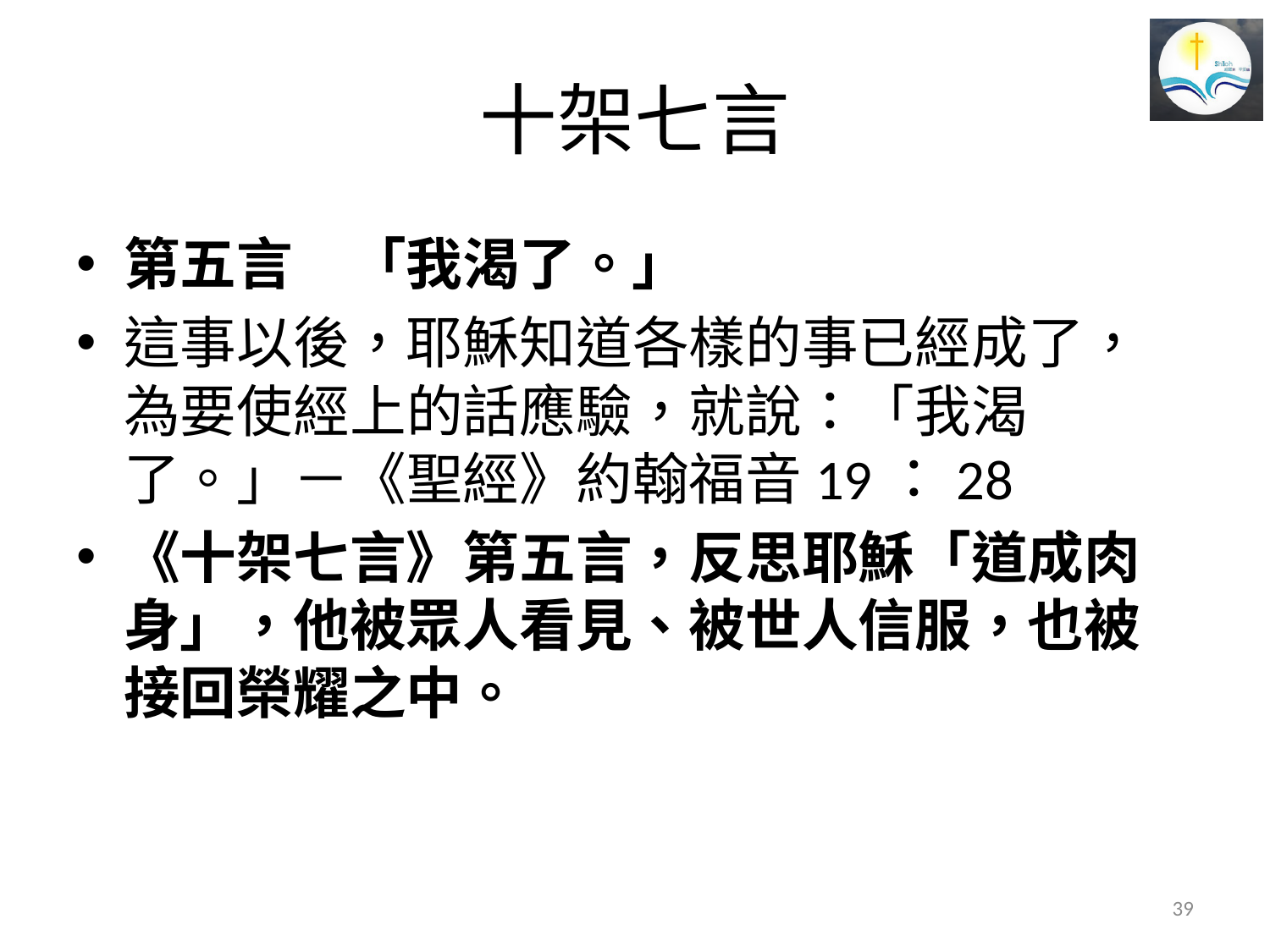

# 十架七言
第五言　「我渴了。」
這事以後，耶穌知道各樣的事已經成了，為要使經上的話應驗，就說：「我渴了。」－《聖經》約翰福音19：28
《十架七言》第五言，反思耶穌「道成肉身」，他被眾人看見、被世人信服，也被接回榮耀之中。
39